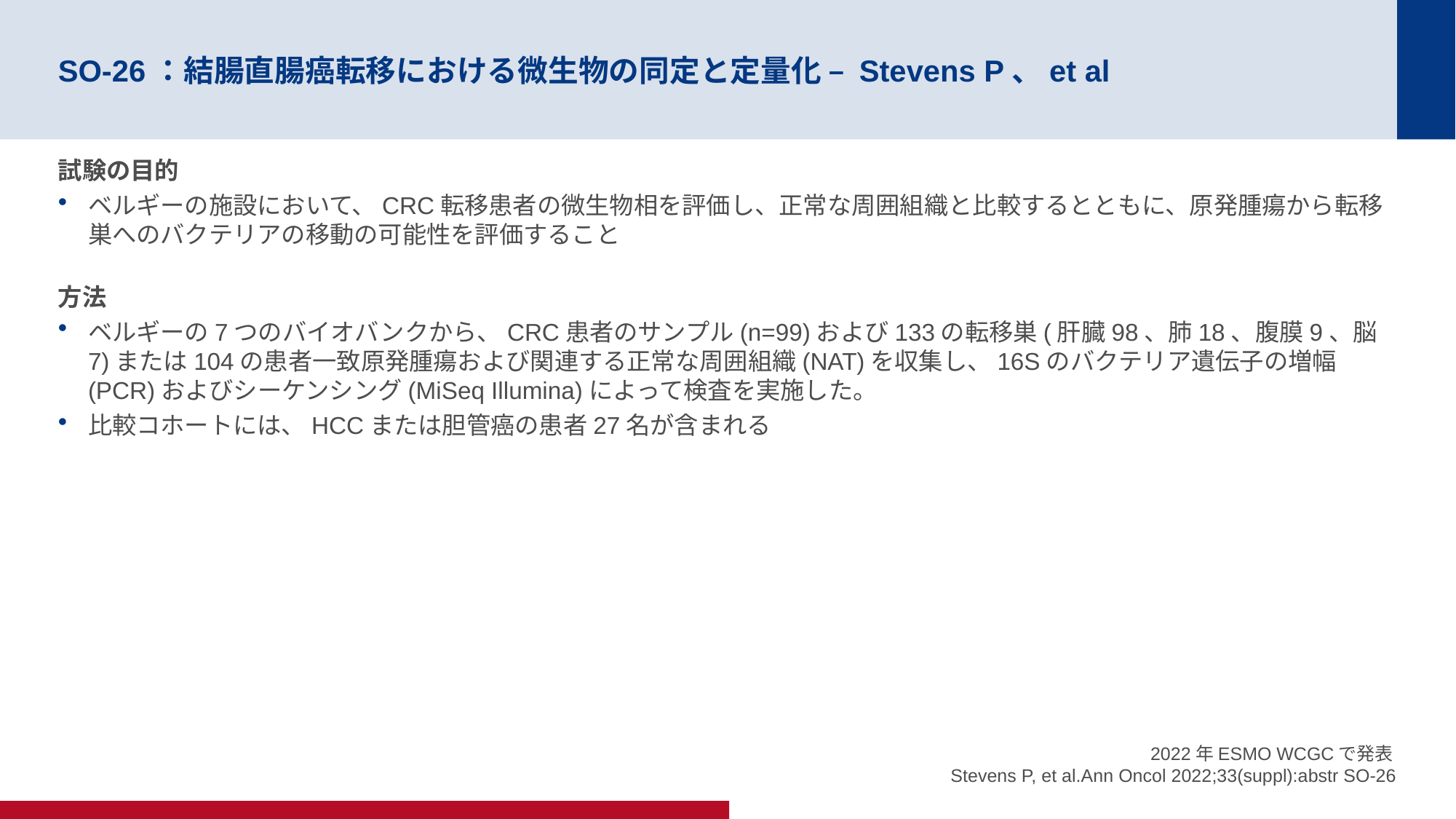

# SO-26：結腸直腸癌転移における微生物の同定と定量化 – Stevens P、et al
試験の目的
ベルギーの施設において、CRC転移患者の微生物相を評価し、正常な周囲組織と比較するとともに、原発腫瘍から転移巣へのバクテリアの移動の可能性を評価すること
方法
ベルギーの7つのバイオバンクから、CRC患者のサンプル(n=99)および133の転移巣(肝臓98、肺18、腹膜9、脳7)または104の患者一致原発腫瘍および関連する正常な周囲組織(NAT)を収集し、16Sのバクテリア遺伝子の増幅(PCR)およびシーケンシング(MiSeq Illumina)によって検査を実施した。
比較コホートには、HCCまたは胆管癌の患者27名が含まれる
2022年ESMO WCGCで発表
Stevens P, et al.Ann Oncol 2022;33(suppl):abstr SO-26